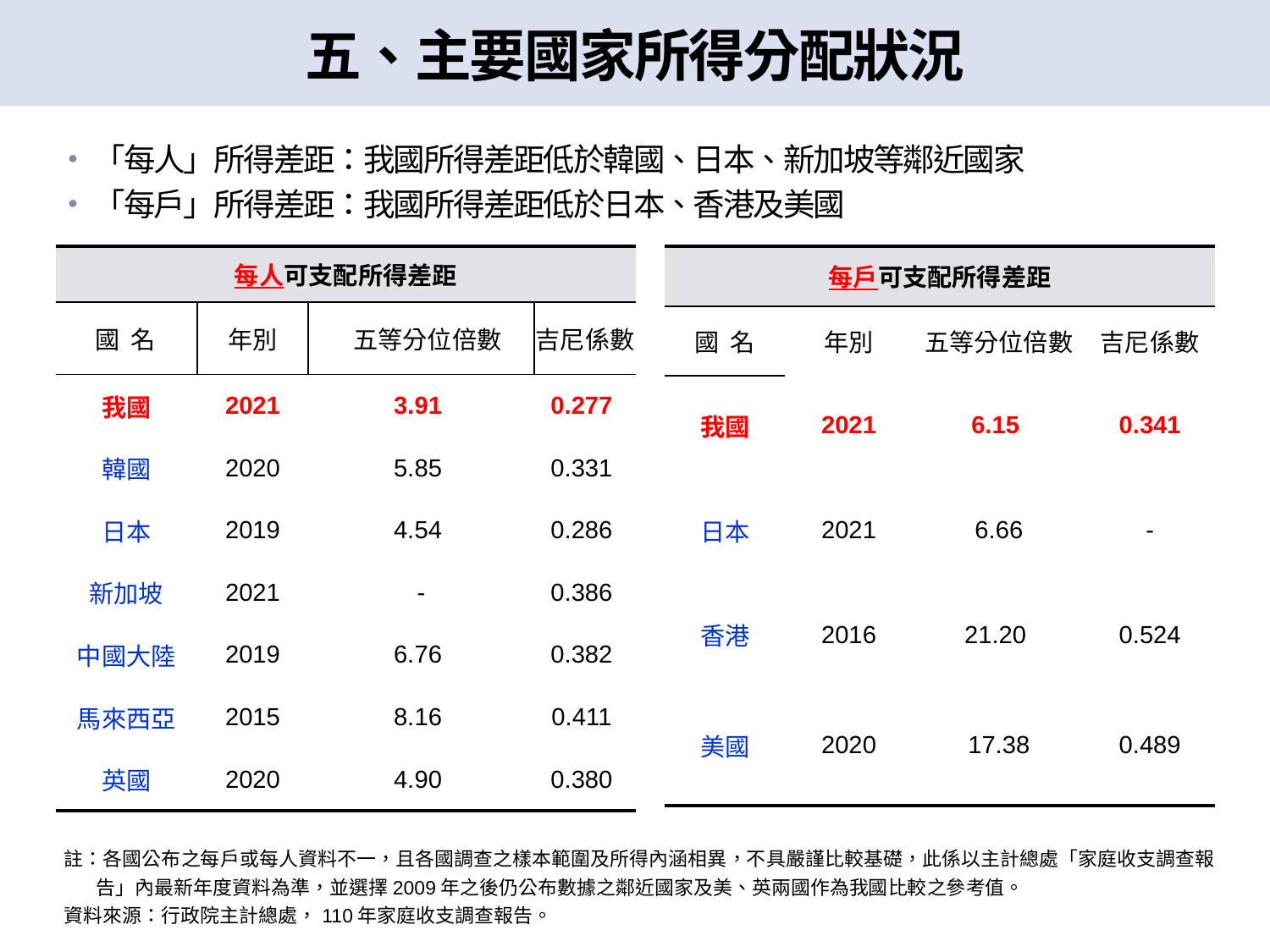

# 五、主要國家所得分配狀況
「每人」所得差距：我國所得差距低於韓國、日本、新加坡等鄰近國家
「每戶」所得差距：我國所得差距低於日本、香港及美國
| 每人可支配所得差距 |  |  |  |
| --- | --- | --- | --- |
| 國 名 | 年別 | 五等分位倍數 | 吉尼係數 |
| 我國 | 2021 | 3.91 | 0.277 |
| 韓國 | 2020 | 5.85 | 0.331 |
| 日本 | 2019 | 4.54 | 0.286 |
| 新加坡 | 2021 | - | 0.386 |
| 中國大陸 | 2019 | 6.76 | 0.382 |
| 馬來西亞 | 2015 | 8.16 | 0.411 |
| 英國 | 2020 | 4.90 | 0.380 |
| 每戶可支配所得差距 |  |  |  |
| --- | --- | --- | --- |
| 國 名 | 年別 | 五等分位倍數 | 吉尼係數 |
| 我國 | 2021 | 6.15 | 0.341 |
| 日本 | 2021 | 6.66 | - |
| 香港 | 2016 | 21.20 | 0.524 |
| 美國 | 2020 | 17.38 | 0.489 |
註：各國公布之每戶或每人資料不一，且各國調查之樣本範圍及所得內涵相異，不具嚴謹比較基礎，此係以主計總處「家庭收支調查報告」內最新年度資料為準，並選擇2009年之後仍公布數據之鄰近國家及美、英兩國作為我國比較之參考值。
資料來源：行政院主計總處，110年家庭收支調查報告。